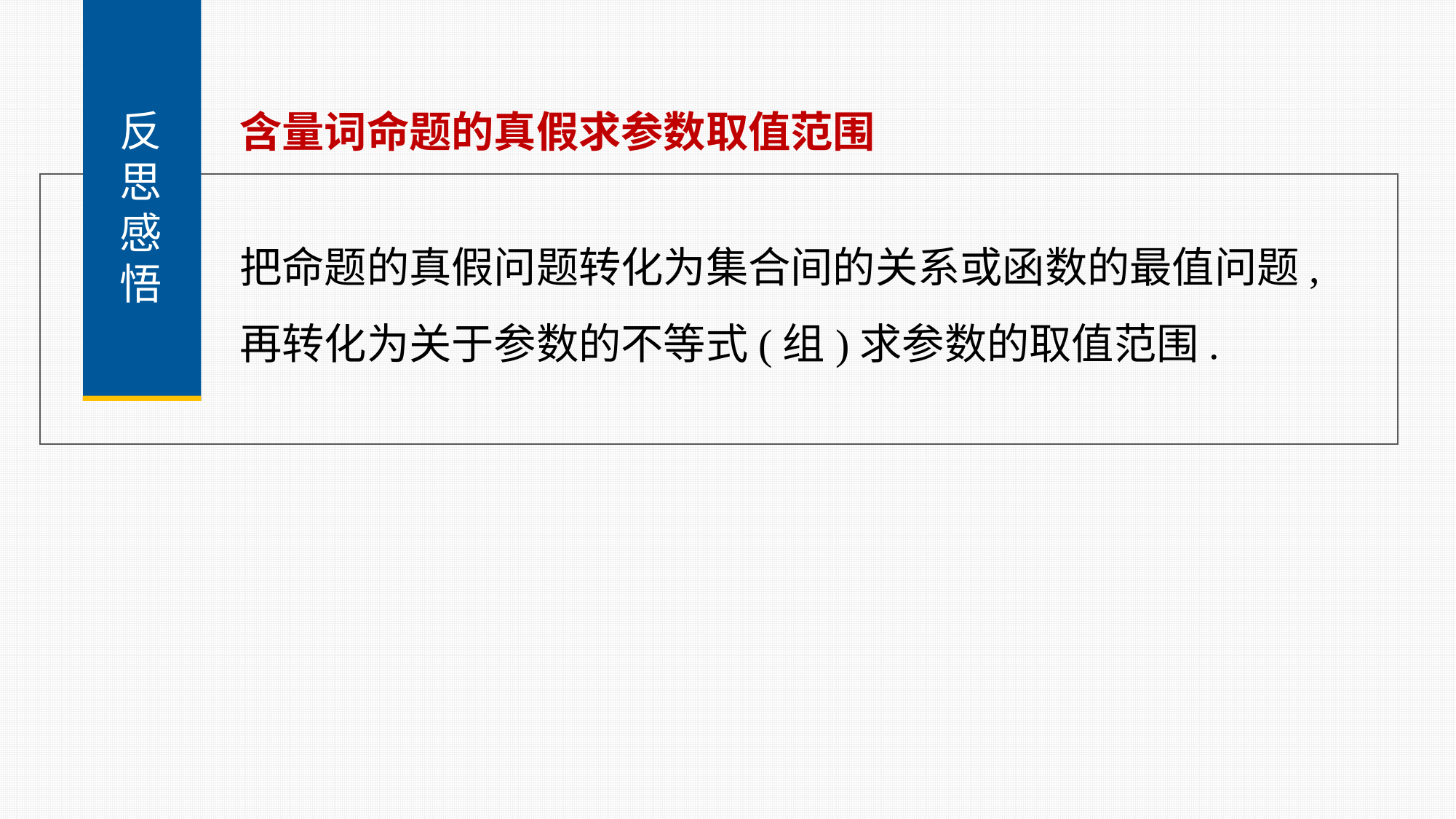

反
思
感
悟

含量词命题的真假求参数取值范围

把命题的真假问题转化为集合间的关系或函数的最值问题,再转化为关于参数的不等式(组)求参数的取值范围.